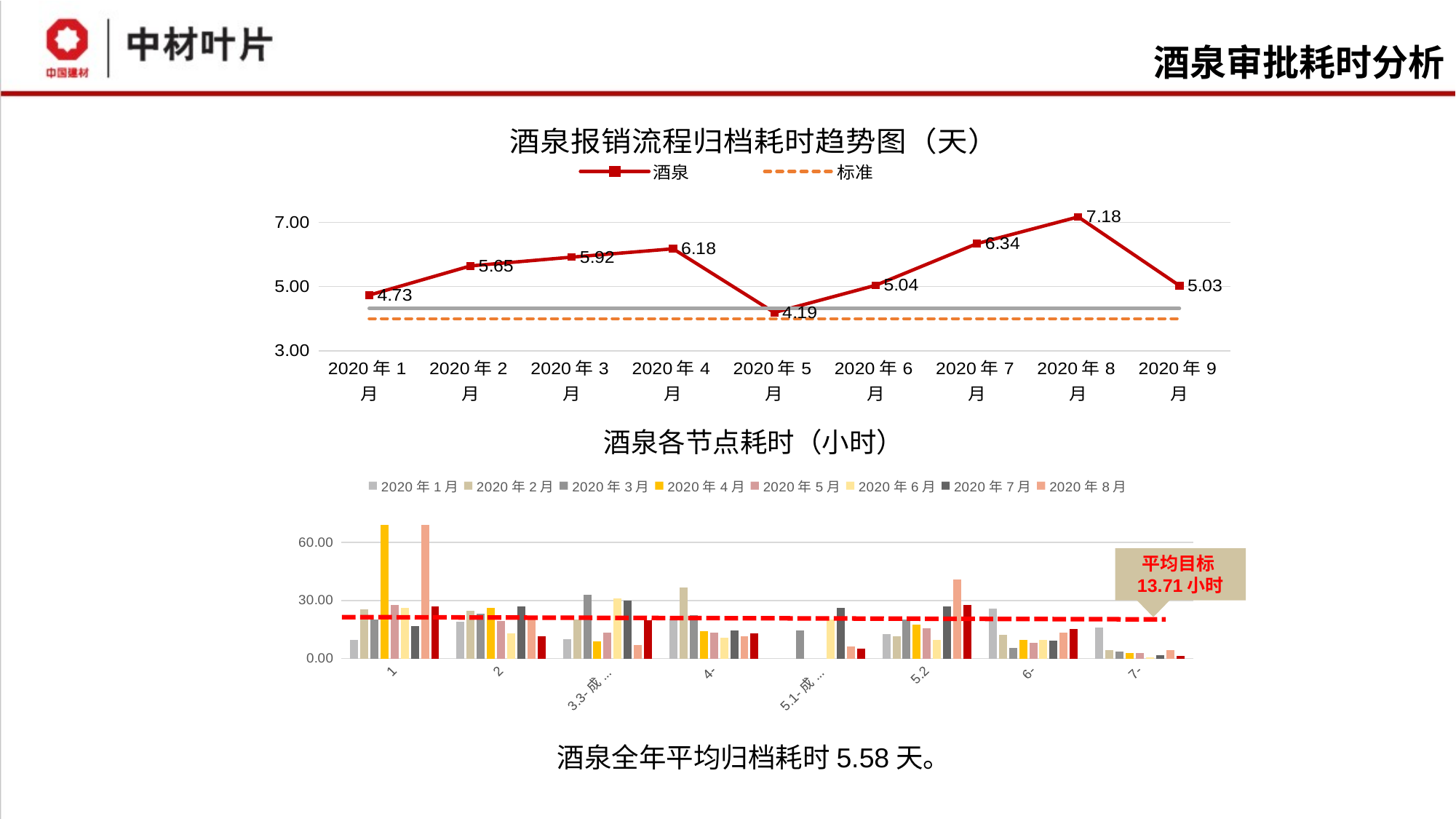

酒泉审批耗时分析

### Chart: 酒泉报销流程归档耗时趋势图（天）

| Category | 酒泉 | 标准 | 公司平均值 |
|---|---|---|---|
| 2020年1月 | 4.73458896719682 | 4.0 | 4.32025810135383 |
| 2020年2月 | 5.6464832559981 | 4.0 | 4.32025810135383 |
| 2020年3月 | 5.92032346075766 | 4.0 | 4.32025810135383 |
| 2020年4月 | 6.18043582092254 | 4.0 | 4.32025810135383 |
| 2020年5月 | 4.19160804838359 | 4.0 | 4.32025810135383 |
| 2020年6月 | 5.04120354215988 | 4.0 | 4.32025810135383 |
| 2020年7月 | 6.34130957824949 | 4.0 | 4.32025810135383 |
| 2020年8月 | 7.1763025495385 | 4.0 | 4.32025810135383 |
| 2020年9月 | 5.02963478147015 | 4.0 | 4.32025810135383 |
酒泉各节点耗时（小时）

### Chart

| Category | 2020年1月 | 2020年2月 | 2020年3月 | 2020年4月 | 2020年5月 | 2020年6月 | 2020年7月 | 2020年8月 | 2020年9月 |
|---|---|---|---|---|---|---|---|---|---|
| 1-申请人 | 9.79850270991674 | 25.4431127450816 | 20.0993055554734 | 68.9905882353127 | 27.7146476964798 | 26.1783531745875 | 16.8850173611118 | 69.1557261208593 | 27.079305555555 |
| 2-本地财务 | 18.9677127659645 | 24.8341381768651 | 23.181506076402 | 26.0676608186975 | 19.2133747044854 | 13.1363122605434 | 26.9088571428604 | 20.2297839506147 | 11.4356481481364 |
| 3.3-成本中心负责人/部门经理审批 | 9.85210144945481 | 20.2604444440745 | 32.8575099207415 | 8.83927083330491 | 13.5123000000115 | 31.1073809523784 | 29.8541666666646 | 6.81800925927819 | 19.8782444444625 |
| 4-财务经理审批 | 20.6806400967635 | 36.6918194444297 | 22.4860288066363 | 14.2600694444409 | 13.4774666666589 | 10.571329365077 | 14.5715277777636 | 11.4660057471302 | 13.0034111111029 |
| 5.1-成本中心分管/主管高管审批 | None | None | 14.3505555559241 | None | None | 20.0789814814925 | 26.1380555555806 | 6.14652777771699 | 5.08041666666395 |
| 5.2-总经理审批 | 12.4648245612717 | 11.4934722220787 | 19.959140211377 | 17.6723611111229 | 15.4801058201036 | 9.49259920634878 | 26.9632253086602 | 40.6725694444467 | 27.4795833333258 |
| 6-报销中心稽核 | 25.8973830409201 | 12.3016666671065 | 5.35649470917581 | 9.5802777778008 | 8.24794973544444 | 9.78392857142691 | 9.24766339870471 | 13.5261689815015 | 15.3638095238213 |
| 7-报销中心付款 | 15.9689705884324 | 4.4909444443183 | 3.79722222245376 | 2.92023148146108 | 2.95274853802249 | 0.639999999982627 | 1.62291666664169 | 4.21646990737645 | 1.39081597221593 |
平均目标13.71小时
酒泉全年平均归档耗时5.58天。